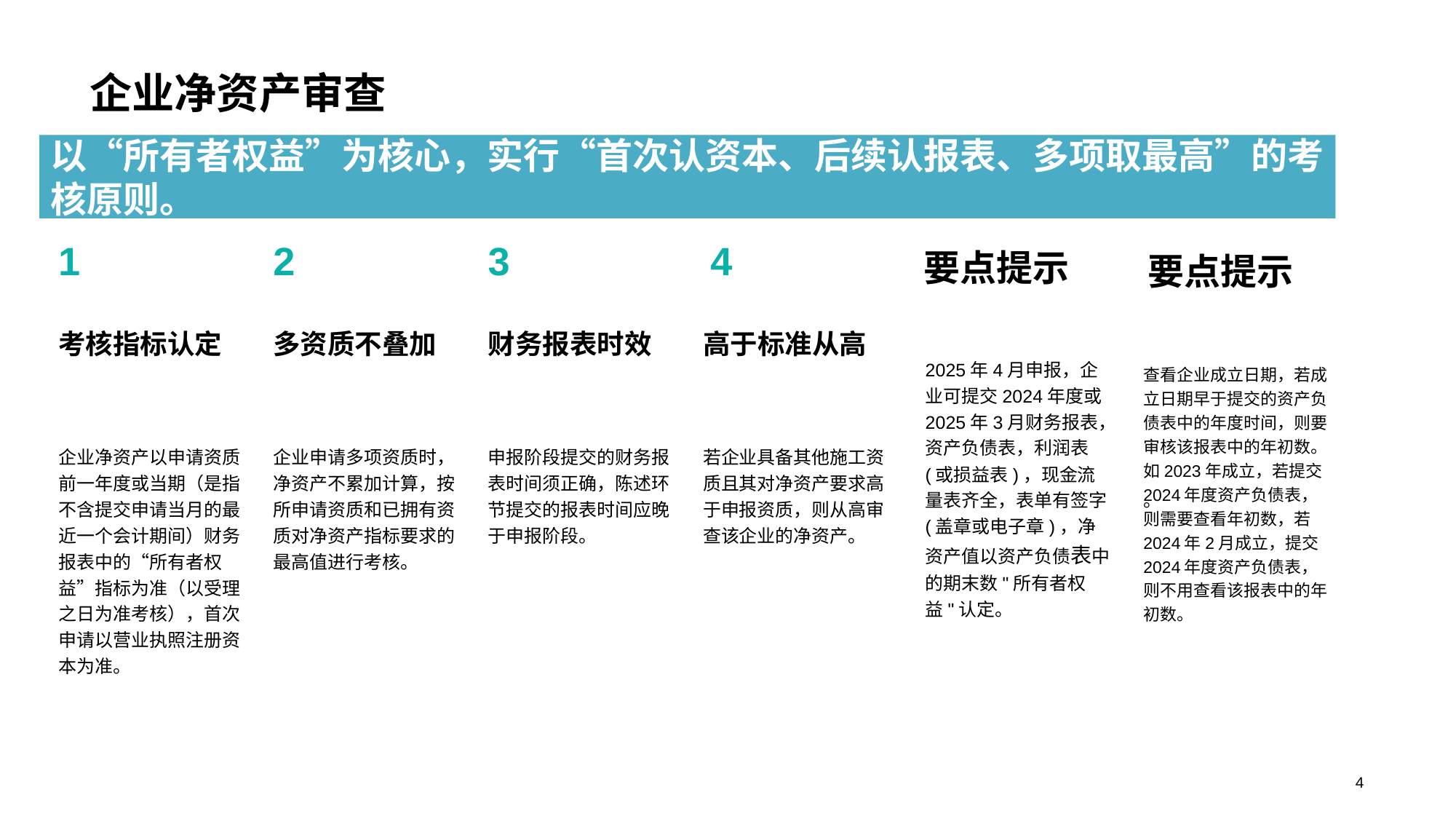

企业净资产审查
以“所有者权益”为核心，实行“首次认资本、后续认报表、多项取最高”的考核原则。
1
考核指标认定
企业净资产以申请资质前一年度或当期（是指不含提交申请当月的最近一个会计期间）财务报表中的“所有者权益”指标为准（以受理之日为准考核），首次申请以营业执照注册资本为准。

2
多资质不叠加
企业申请多项资质时，净资产不累加计算，按所申请资质和已拥有资质对净资产指标要求的最高值进行考核。
3
财务报表时效
申报阶段提交的财务报表时间须正确，陈述环节提交的报表时间应晚于申报阶段。
4
高于标准从高
若企业具备其他施工资质且其对净资产要求高于申报资质，则从高审查该企业的净资产。
要点提示
2025年4月申报，企业可提交2024年度或2025年3月财务报表，资产负债表，利润表(或损益表)，现金流量表齐全，表单有签字(盖章或电子章)，净资产值以资产负债表中的期末数"所有者权益"认定。

要点提示
查看企业成立日期，若成立日期早于提交的资产负债表中的年度时间，则要审核该报表中的年初数。如2023年成立，若提交2024年度资产负债表，则需要查看年初数，若2024年2月成立，提交2024年度资产负债表，则不用查看该报表中的年初数。
。

4